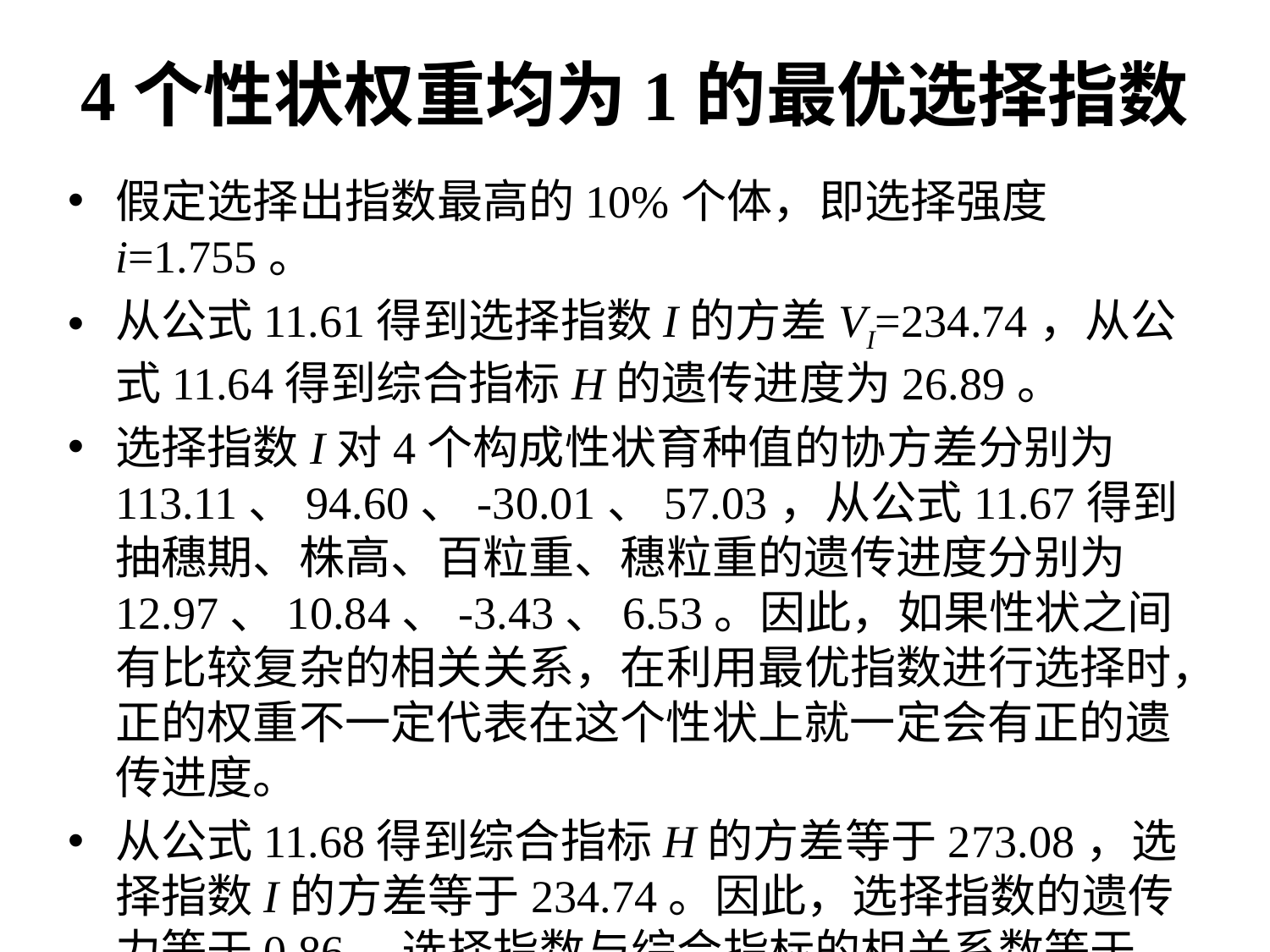

# 4个性状权重均为1的最优选择指数
假定选择出指数最高的10%个体，即选择强度i=1.755。
从公式11.61得到选择指数I的方差VI=234.74，从公式11.64得到综合指标H的遗传进度为26.89。
选择指数I对4个构成性状育种值的协方差分别为113.11、94.60、-30.01、57.03，从公式11.67得到抽穗期、株高、百粒重、穗粒重的遗传进度分别为12.97、10.84、-3.43、6.53。因此，如果性状之间有比较复杂的相关关系，在利用最优指数进行选择时，正的权重不一定代表在这个性状上就一定会有正的遗传进度。
从公式11.68得到综合指标H的方差等于273.08，选择指数I的方差等于234.74。因此，选择指数的遗传力等于0.86，选择指数与综合指标的相关系数等于0.93。